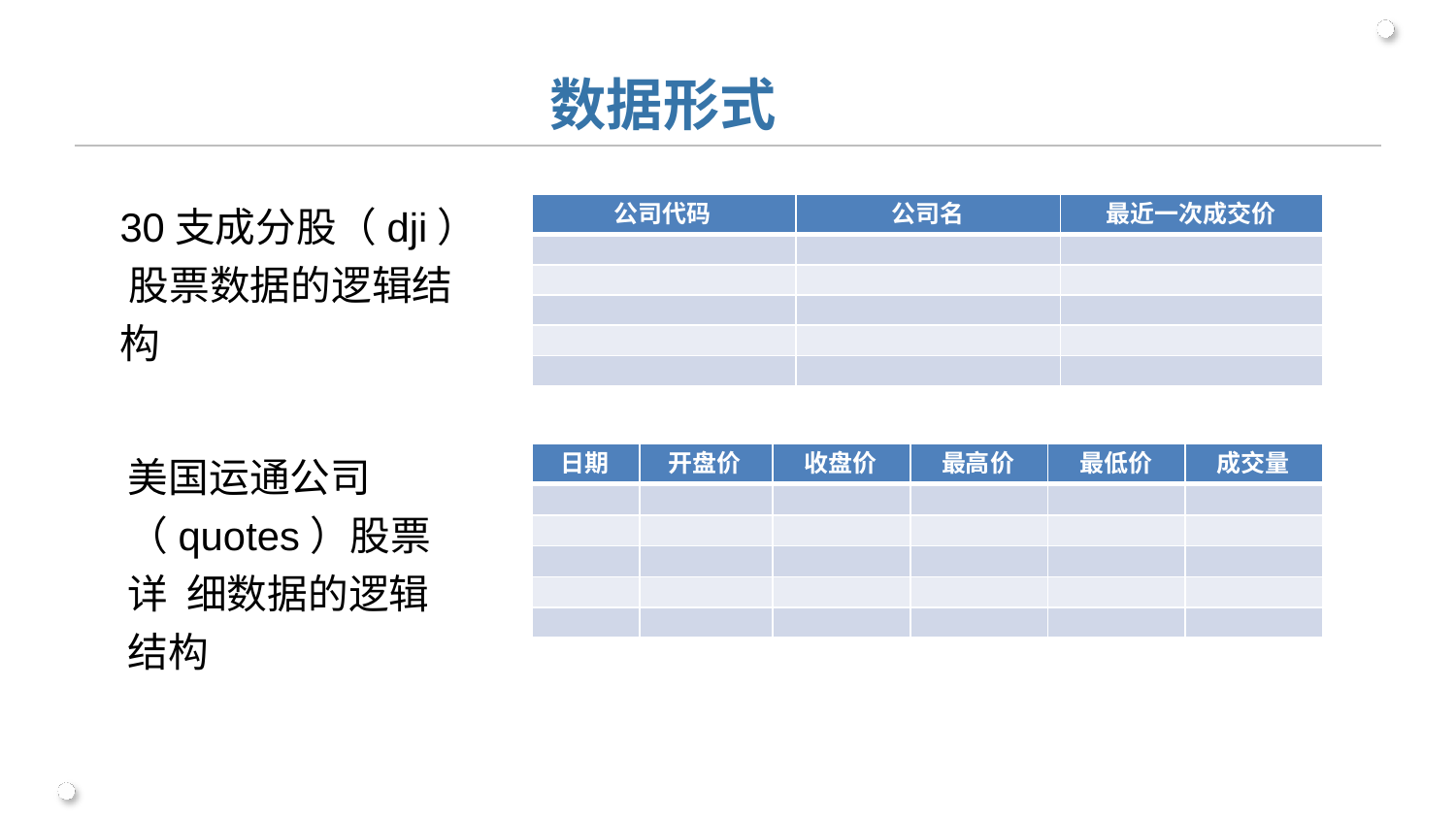

# 数据形式
30支成分股（dji）  股票数据的逻辑结构
| 公司代码 | 公司名 | 最近一次成交价 |
| --- | --- | --- |
|  |  |  |
|  |  |  |
|  |  |  |
|  |  |  |
|  |  |  |
| 日期 | 开盘价 | 收盘价 | 最高价 | 最低价 | 成交量 |
| --- | --- | --- | --- | --- | --- |
|  |  |  |  |  |  |
|  |  |  |  |  |  |
|  |  |  |  |  |  |
|  |  |  |  |  |  |
|  |  |  |  |  |  |
美国运通公司
（quotes）股票详  细数据的逻辑结构